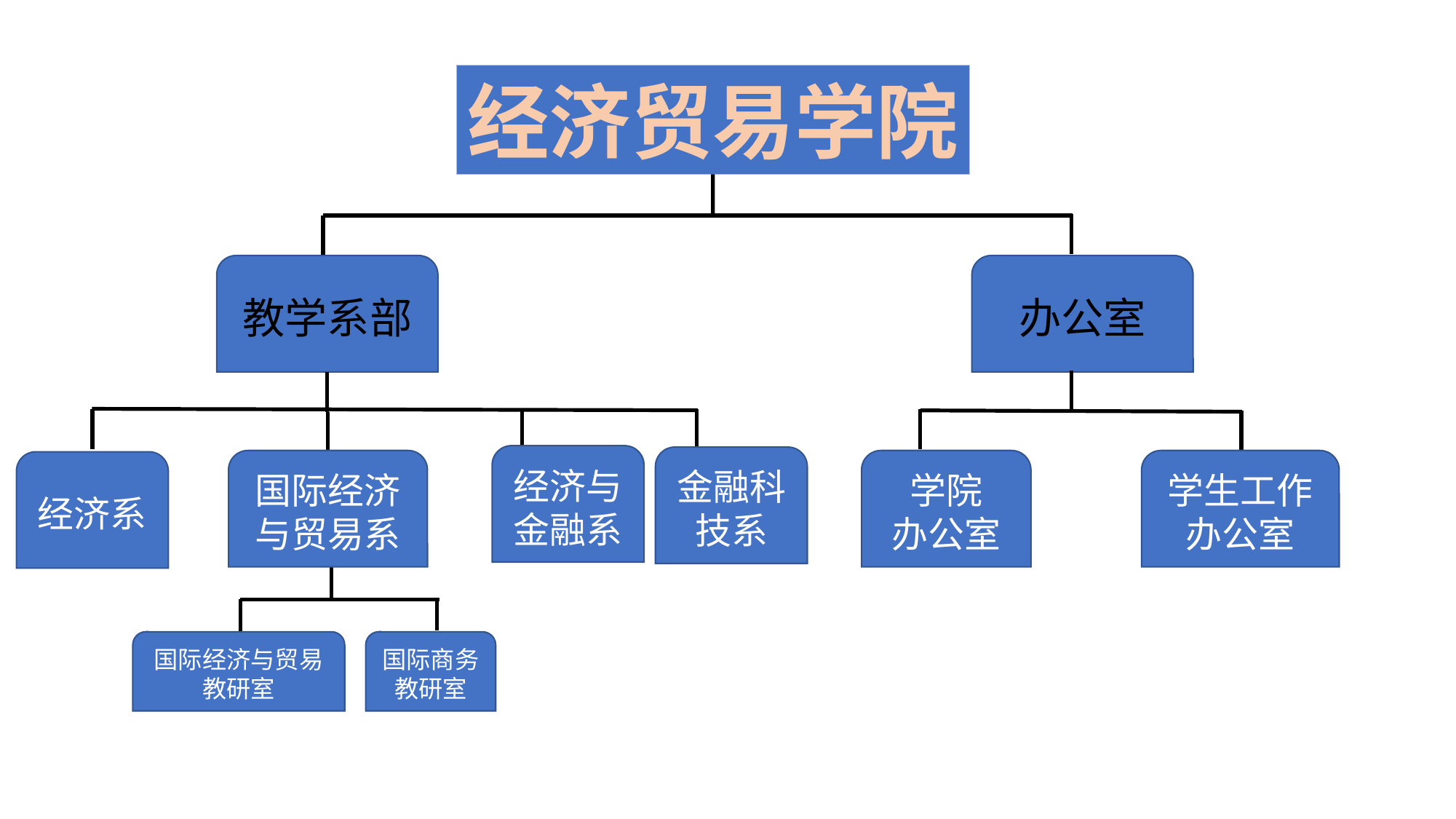

经济贸易学院
教学系部
办公室
经济与金融系
金融科技系
国际经济与贸易系
学院
办公室
学生工作办公室
经济系
国际经济与贸易教研室
国际商务教研室